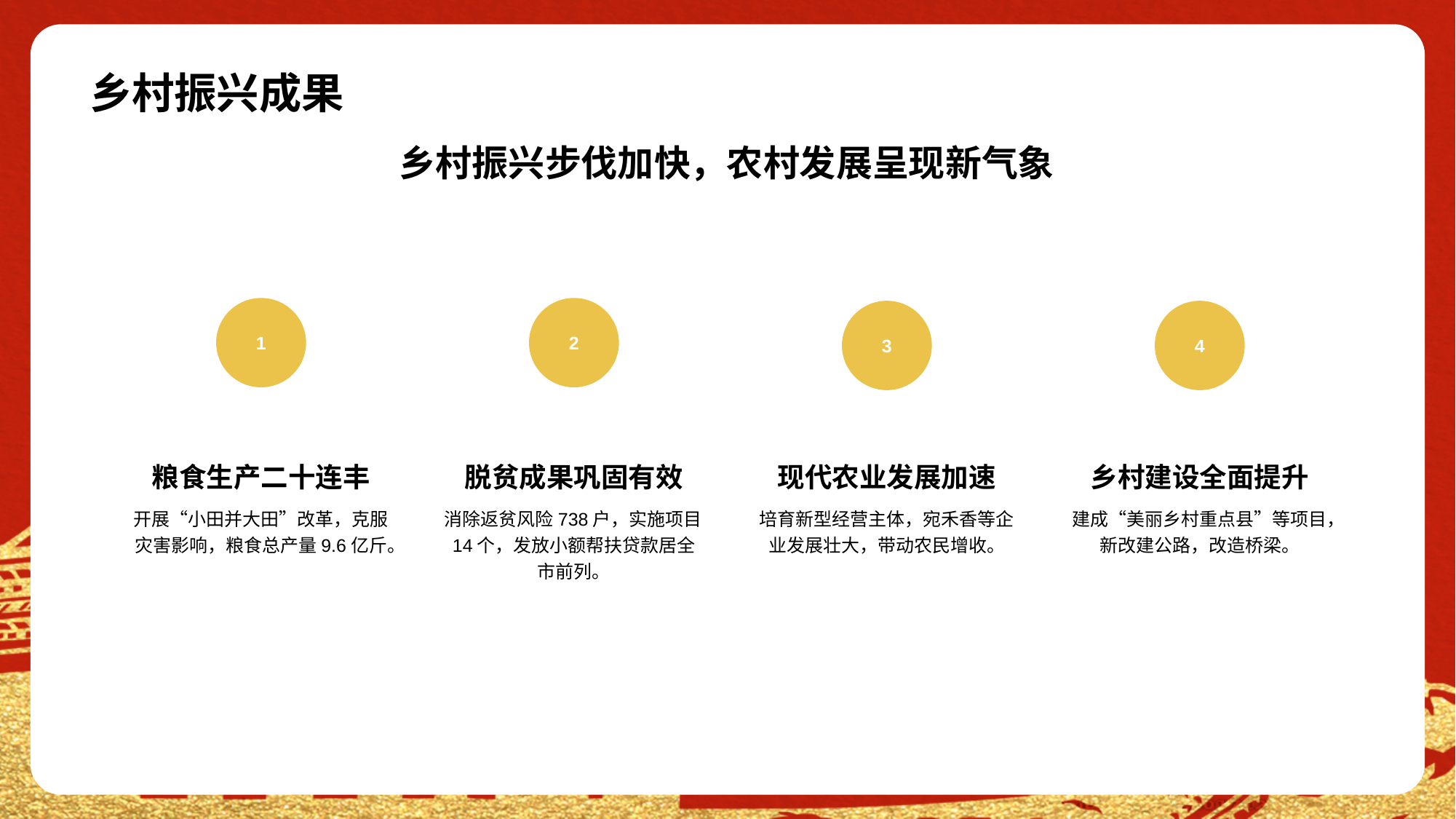

# 乡村振兴成果
乡村振兴步伐加快，农村发展呈现新气象
1
粮食生产二十连丰
开展“小田并大田”改革，克服灾害影响，粮食总产量9.6亿斤。
2
脱贫成果巩固有效
消除返贫风险738户，实施项目14个，发放小额帮扶贷款居全市前列。
3
现代农业发展加速
培育新型经营主体，宛禾香等企业发展壮大，带动农民增收。
4
乡村建设全面提升
建成“美丽乡村重点县”等项目，新改建公路，改造桥梁。